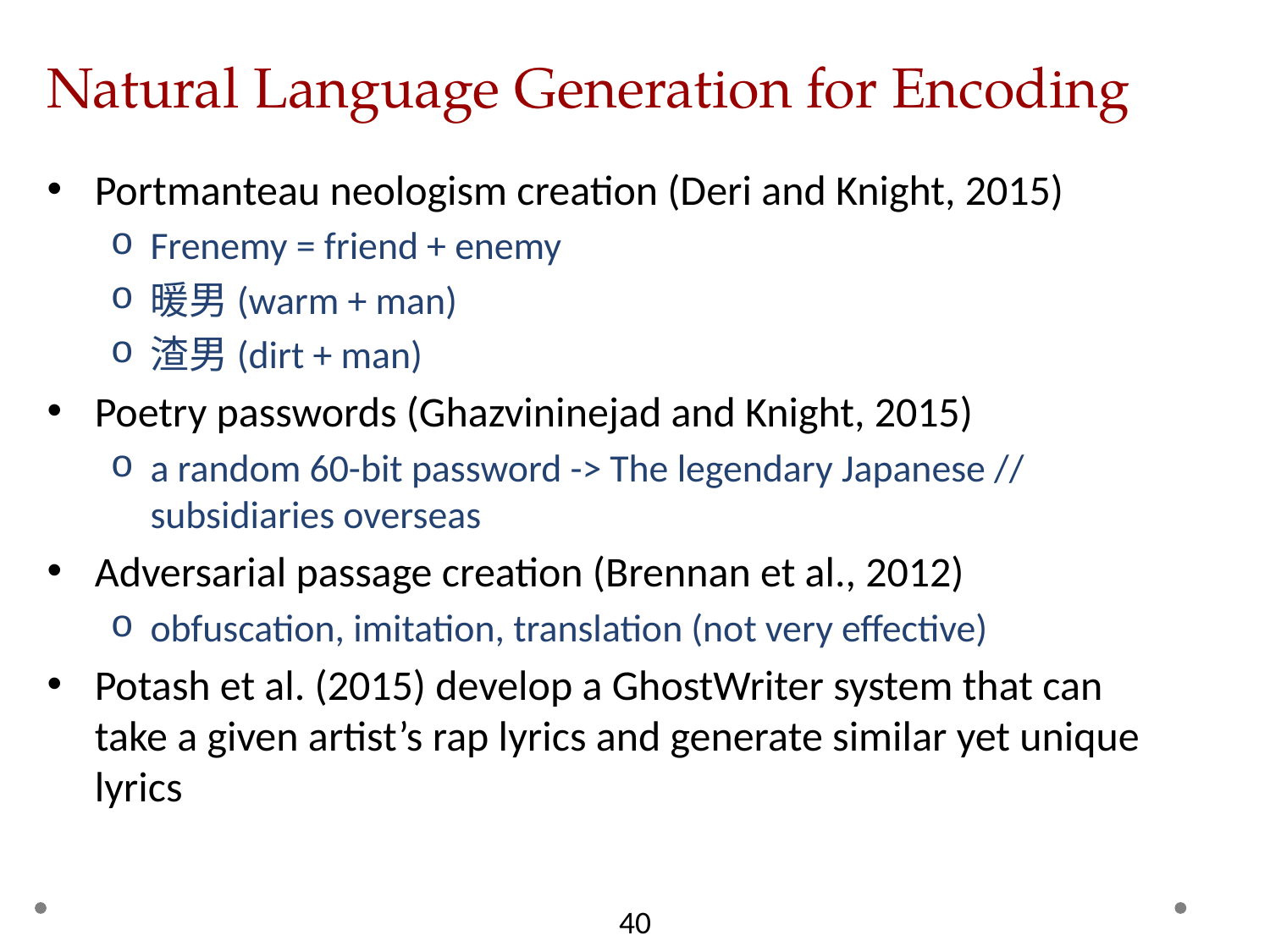

# Natural Language Generation for Encoding
Portmanteau neologism creation (Deri and Knight, 2015)
Frenemy = friend + enemy
暖男(warm + man)
渣男(dirt + man)
Poetry passwords (Ghazvininejad and Knight, 2015)
a random 60-bit password -> The legendary Japanese // subsidiaries overseas
Adversarial passage creation (Brennan et al., 2012)
obfuscation, imitation, translation (not very effective)
Potash et al. (2015) develop a GhostWriter system that can take a given artist’s rap lyrics and generate similar yet unique lyrics
40